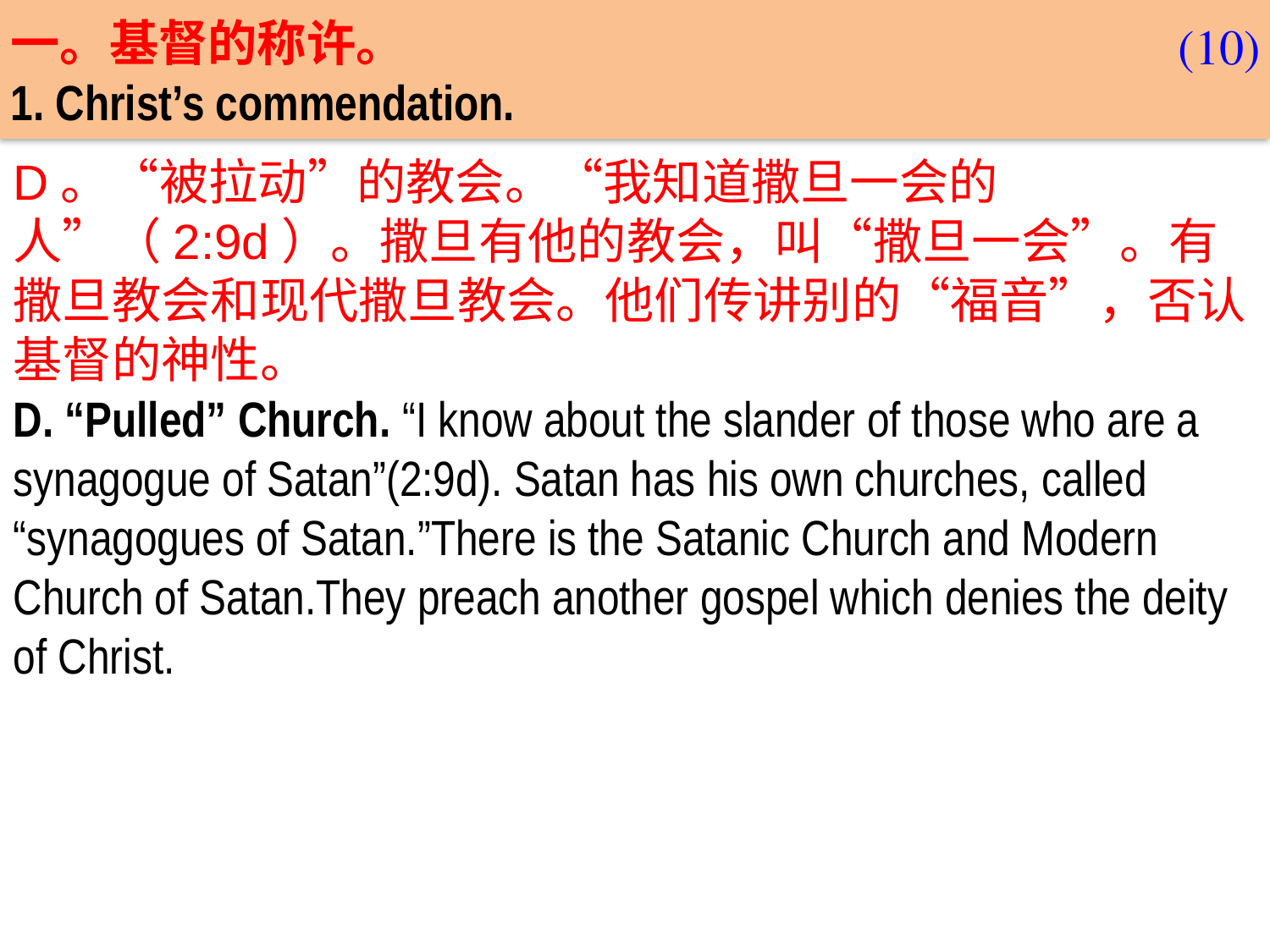

一。基督的称许。
1. Christ’s commendation.
(10)
D。“被拉动”的教会。“我知道撒旦一会的人”（2:9d）。撒旦有他的教会，叫“撒旦一会”。有撒旦教会和现代撒旦教会。他们传讲别的“福音”，否认基督的神性。
D. “Pulled” Church. “I know about the slander of those who are a synagogue of Satan”(2:9d). Satan has his own churches, called “synagogues of Satan.”There is the Satanic Church and Modern Church of Satan.They preach another gospel which denies the deity of Christ.